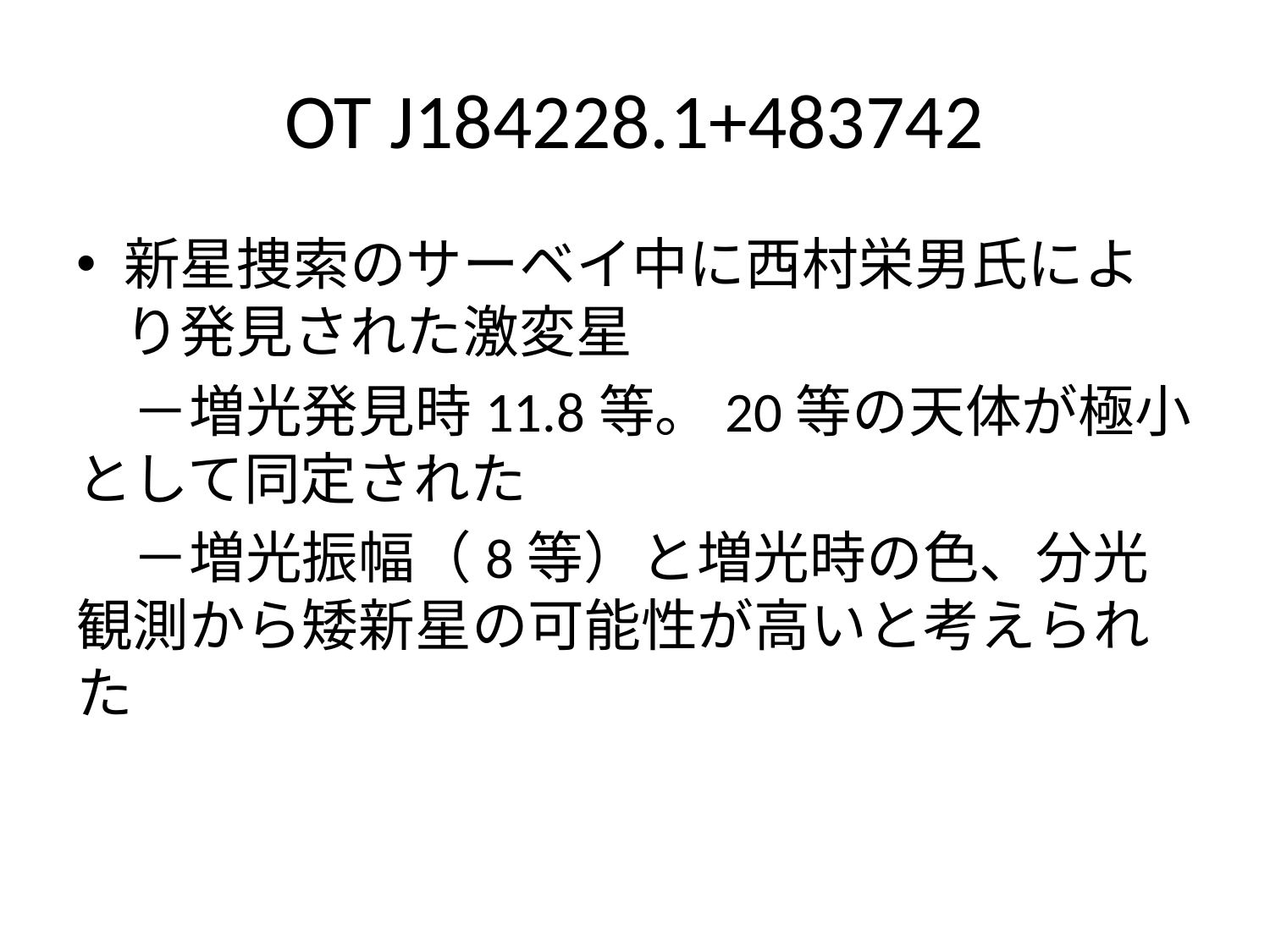

# OT J184228.1+483742
新星捜索のサーベイ中に西村栄男氏により発見された激変星
　－増光発見時11.8等。20等の天体が極小として同定された
　－増光振幅（8等）と増光時の色、分光観測から矮新星の可能性が高いと考えられた